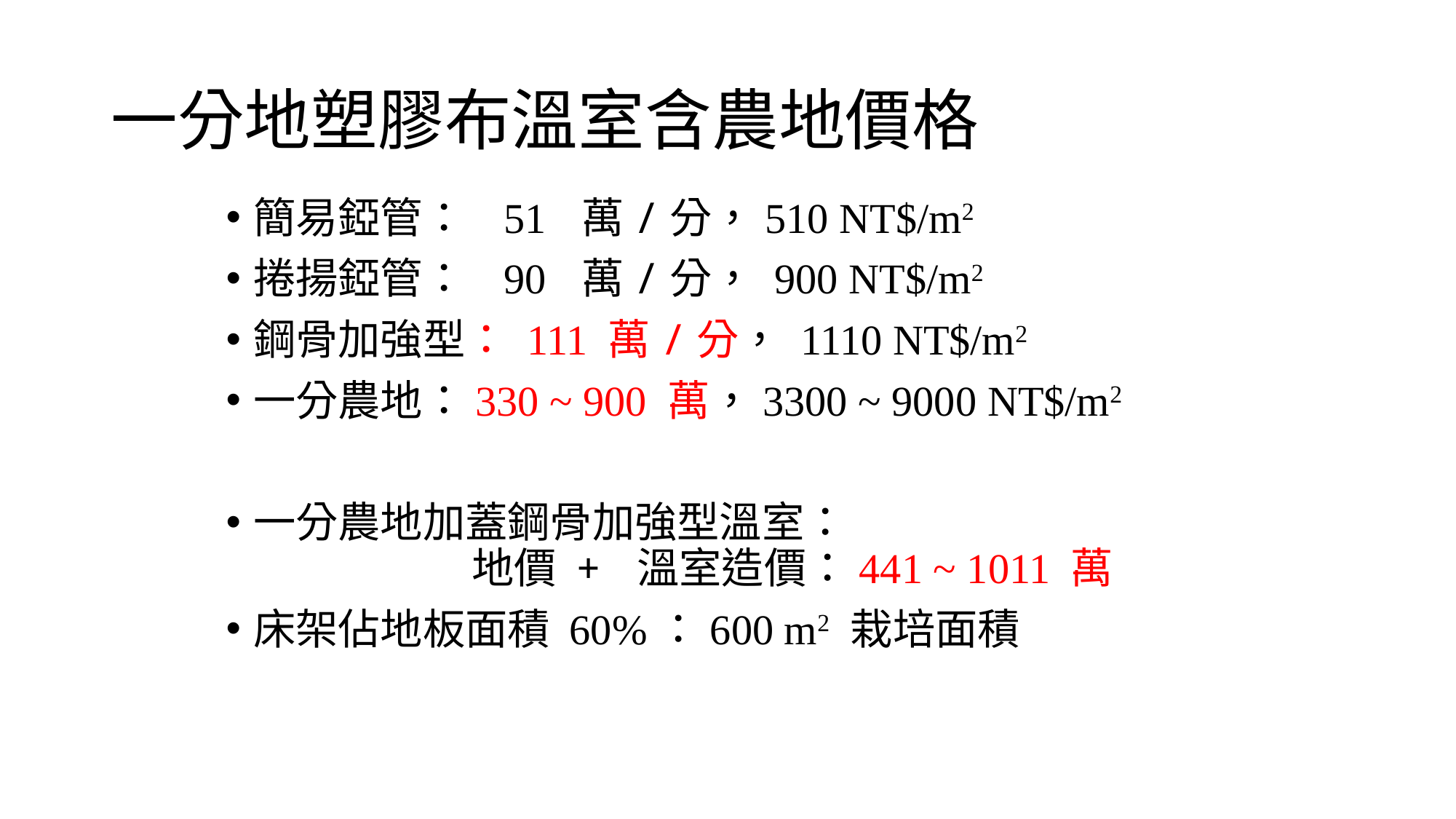

# 一分地塑膠布溫室含農地價格
簡易錏管：   51 萬/分，510 NT$/m2
捲揚錏管：   90 萬/分， 900 NT$/m2
鋼骨加強型： 111 萬/分， 1110 NT$/m2
一分農地：330 ~ 900 萬，3300 ~ 9000 NT$/m2

一分農地加蓋鋼骨加強型溫室：
		地價 + 溫室造價：441 ~ 1011 萬
床架佔地板面積 60%：600 m2 栽培面積